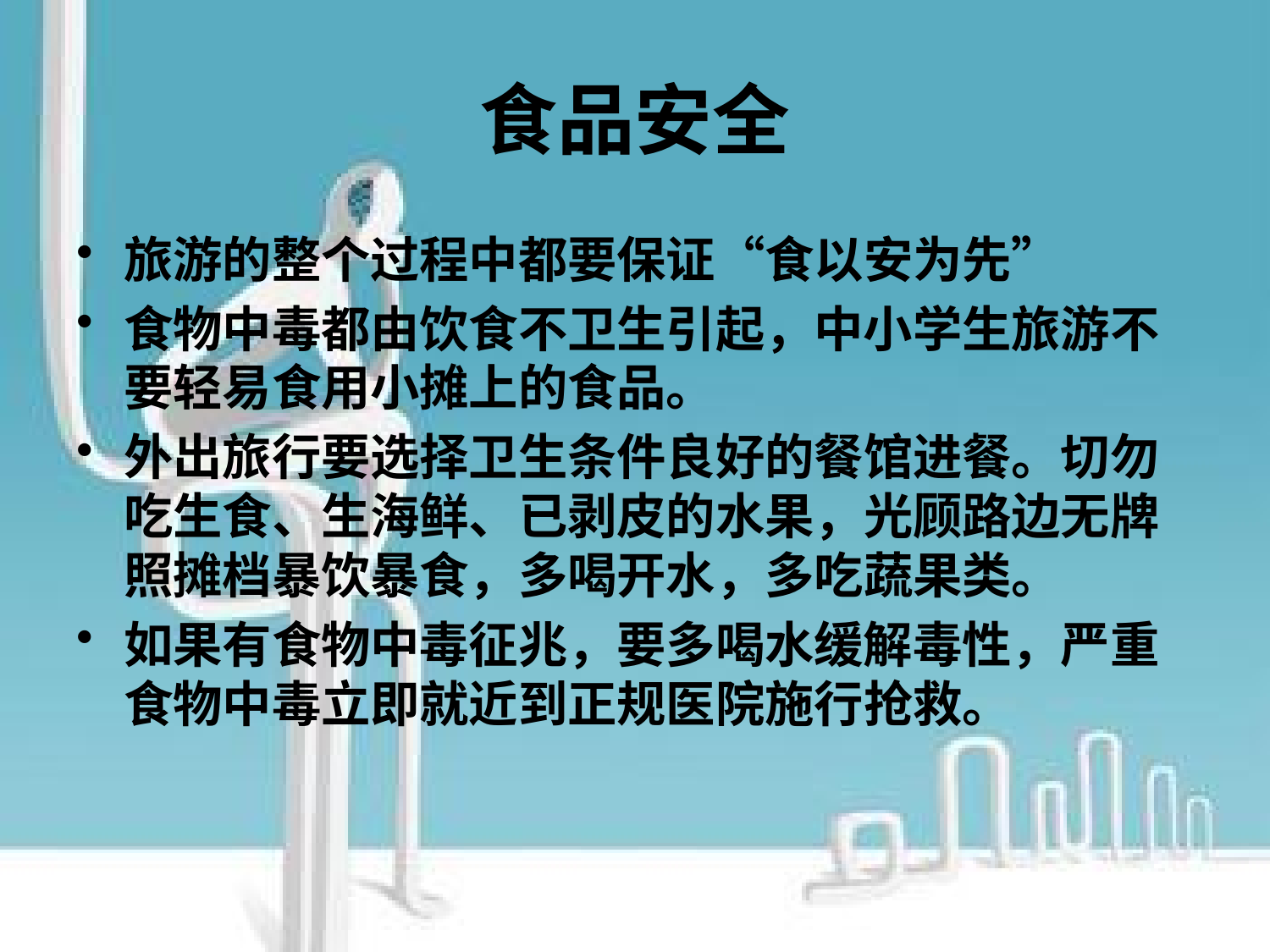

# 食品安全
旅游的整个过程中都要保证“食以安为先”
食物中毒都由饮食不卫生引起，中小学生旅游不要轻易食用小摊上的食品。
外出旅行要选择卫生条件良好的餐馆进餐。切勿吃生食、生海鲜、已剥皮的水果，光顾路边无牌照摊档暴饮暴食，多喝开水，多吃蔬果类。
如果有食物中毒征兆，要多喝水缓解毒性，严重食物中毒立即就近到正规医院施行抢救。